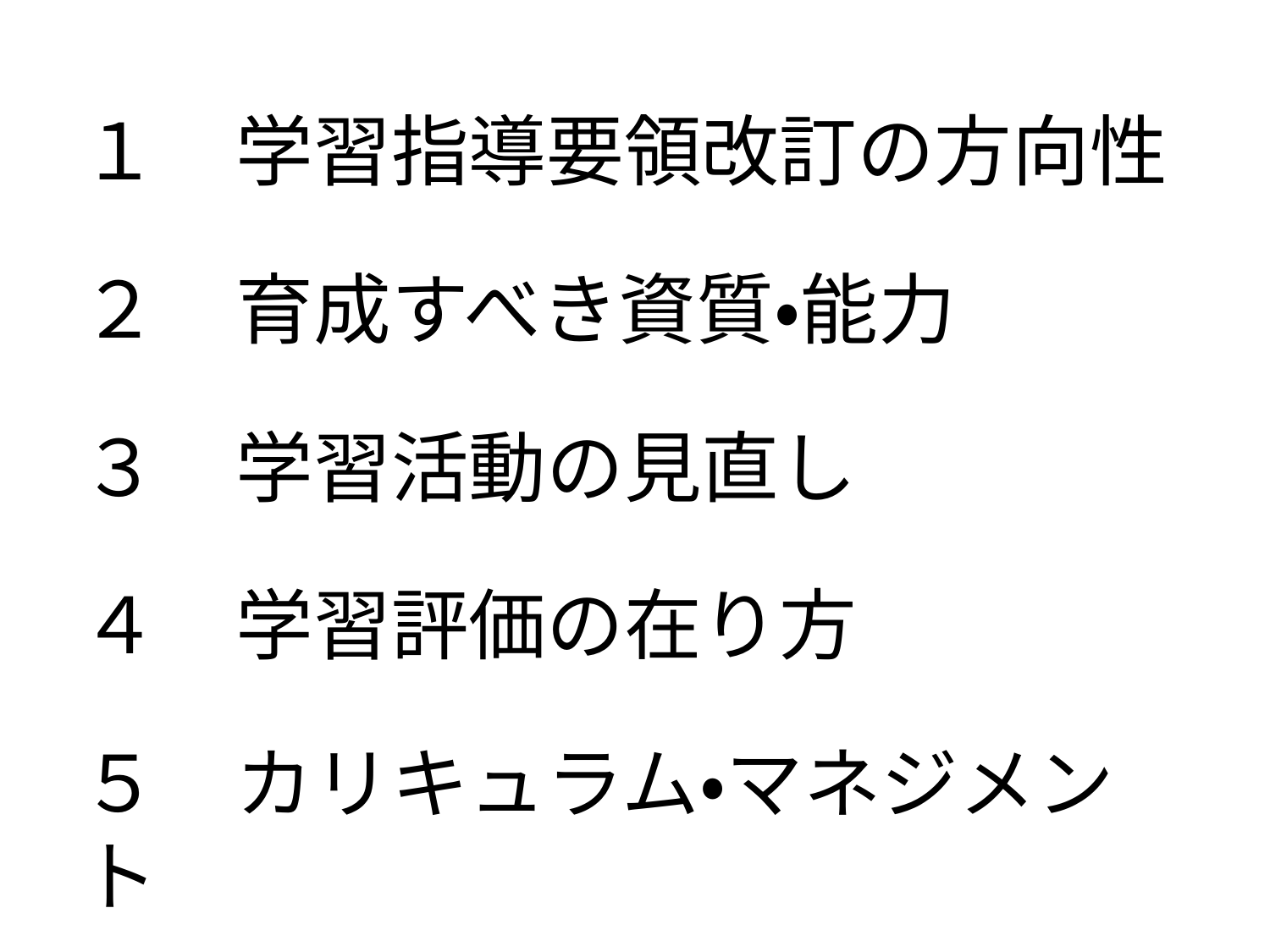

１　学習指導要領改訂の方向性

２　育成すべき資質・能力

３　学習活動の見直し

４　学習評価の在り方

５　カリキュラム・マネジメント